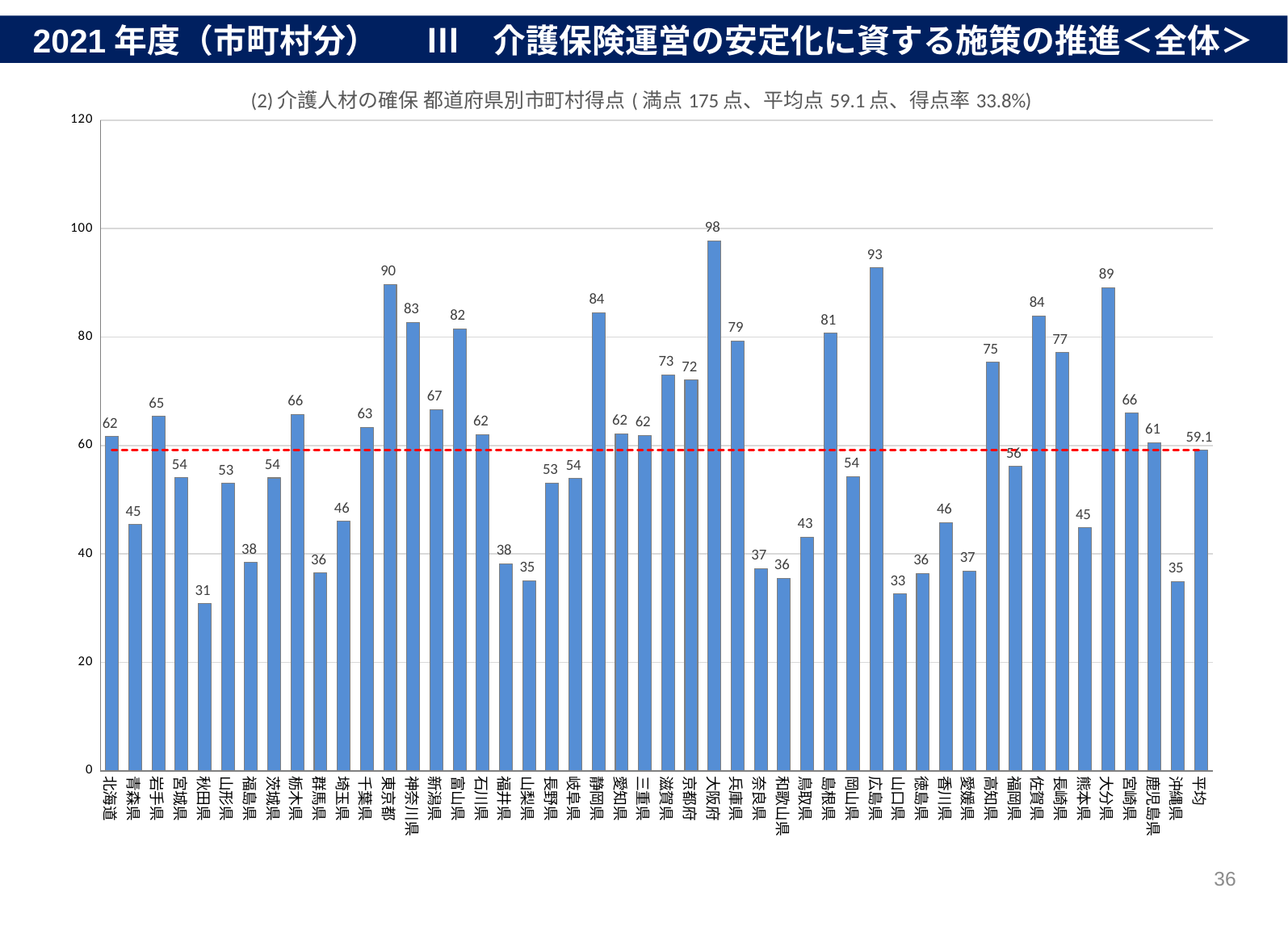

2021年度（市町村分） 　 Ⅲ　介護保険運営の安定化に資する施策の推進＜全体＞

### Chart: (2)介護人材の確保 都道府県別市町村得点(満点175点、平均点59.1点、得点率33.8%)

| Category | 合計 | 平均 |
|---|---|---|
| 北海道 | 61.6927374301676 | 59.1 |
| 青森県 | 45.4 | 59.1 |
| 岩手県 | 65.36363636363636 | 59.1 |
| 宮城県 | 54.05714285714286 | 59.1 |
| 秋田県 | 30.84 | 59.1 |
| 山形県 | 53.02857142857143 | 59.1 |
| 福島県 | 38.40677966101695 | 59.1 |
| 茨城県 | 54.02272727272727 | 59.1 |
| 栃木県 | 65.76 | 59.1 |
| 群馬県 | 36.48571428571429 | 59.1 |
| 埼玉県 | 46.01587301587302 | 59.1 |
| 千葉県 | 63.333333333333336 | 59.1 |
| 東京都 | 89.69354838709677 | 59.1 |
| 神奈川県 | 82.66666666666667 | 59.1 |
| 新潟県 | 66.6 | 59.1 |
| 富山県 | 81.53333333333333 | 59.1 |
| 石川県 | 62.0 | 59.1 |
| 福井県 | 38.1764705882353 | 59.1 |
| 山梨県 | 35.074074074074076 | 59.1 |
| 長野県 | 53.116883116883116 | 59.1 |
| 岐阜県 | 53.92857142857143 | 59.1 |
| 静岡県 | 84.45714285714286 | 59.1 |
| 愛知県 | 62.166666666666664 | 59.1 |
| 三重県 | 61.827586206896555 | 59.1 |
| 滋賀県 | 73.0 | 59.1 |
| 京都府 | 72.03846153846153 | 59.1 |
| 大阪府 | 97.72093023255815 | 59.1 |
| 兵庫県 | 79.3170731707317 | 59.1 |
| 奈良県 | 37.333333333333336 | 59.1 |
| 和歌山県 | 35.53333333333333 | 59.1 |
| 鳥取県 | 43.05263157894737 | 59.1 |
| 島根県 | 80.73684210526316 | 59.1 |
| 岡山県 | 54.22222222222222 | 59.1 |
| 広島県 | 92.73913043478261 | 59.1 |
| 山口県 | 32.63157894736842 | 59.1 |
| 徳島県 | 36.375 | 59.1 |
| 香川県 | 45.8235294117647 | 59.1 |
| 愛媛県 | 36.85 | 59.1 |
| 高知県 | 75.32352941176471 | 59.1 |
| 福岡県 | 56.166666666666664 | 59.1 |
| 佐賀県 | 83.9 | 59.1 |
| 長崎県 | 77.14285714285714 | 59.1 |
| 熊本県 | 44.82222222222222 | 59.1 |
| 大分県 | 89.11111111111111 | 59.1 |
| 宮崎県 | 65.96153846153847 | 59.1 |
| 鹿児島県 | 60.51162790697674 | 59.1 |
| 沖縄県 | 34.951219512195124 | 59.1 |
| 平均 | 59.1 | 59.1 |
36